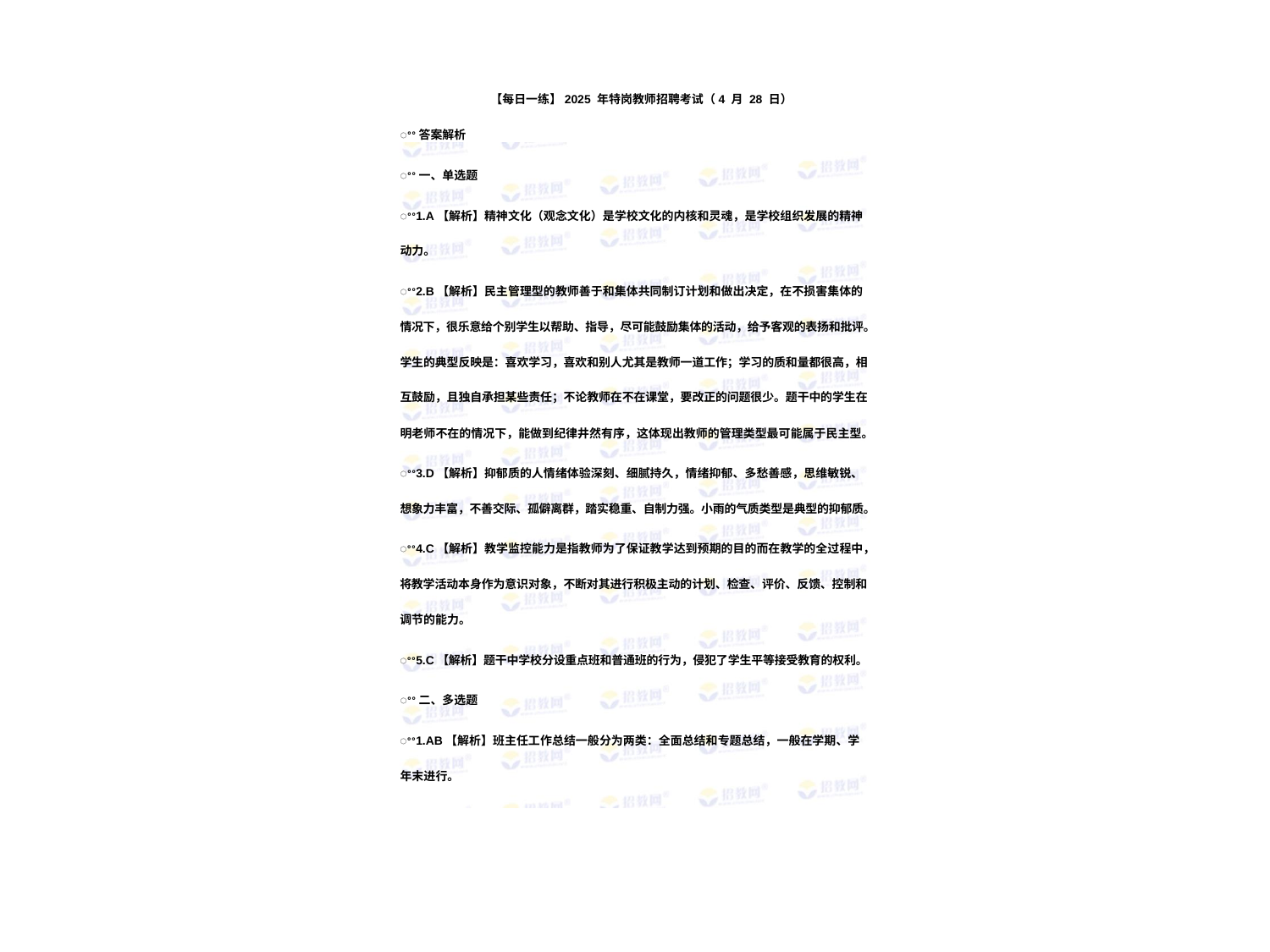

【每日一练】2025 年特岗教师招聘考试（4 月 28 日）
ꢀꢀ答案解析

ꢀꢀ一、单选题
ꢀꢀ1.A【解析】精神文化（观念文化）是学校文化的内核和灵魂，是学校组织发展的精神
动力。
ꢀꢀ2.B【解析】民主管理型的教师善于和集体共同制订计划和做出决定，在不损害集体的
情况下，很乐意给个别学生以帮助、指导，尽可能鼓励集体的活动，给予客观的表扬和批评。
学生的典型反映是：喜欢学习，喜欢和别人尤其是教师一道工作；学习的质和量都很高，相
互鼓励，且独自承担某些责任；不论教师在不在课堂，要改正的问题很少。题干中的学生在
明老师不在的情况下，能做到纪律井然有序，这体现出教师的管理类型最可能属于民主型。
ꢀꢀ3.D【解析】抑郁质的人情绪体验深刻、细腻持久，情绪抑郁、多愁善感，思维敏锐、
想象力丰富，不善交际、孤僻离群，踏实稳重、自制力强。小雨的气质类型是典型的抑郁质。
ꢀꢀ4.C【解析】教学监控能力是指教师为了保证教学达到预期的目的而在教学的全过程中，
将教学活动本身作为意识对象，不断对其进行积极主动的计划、检查、评价、反馈、控制和
调节的能力。
ꢀꢀ5.C【解析】题干中学校分设重点班和普通班的行为，侵犯了学生平等接受教育的权利。
ꢀꢀ二、多选题
ꢀꢀ1.AB【解析】班主任工作总结一般分为两类：全面总结和专题总结，一般在学期、学
年末进行。